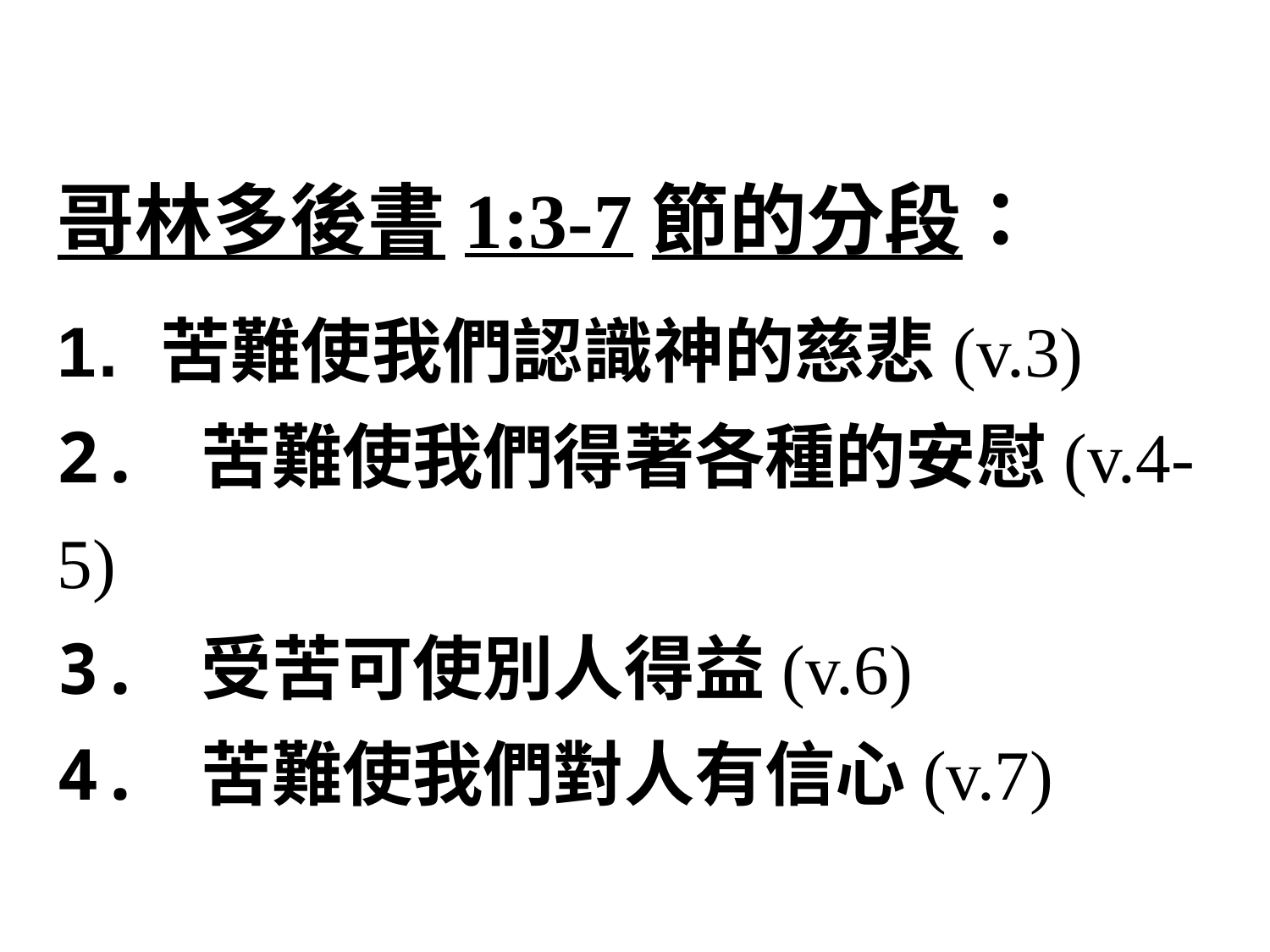

哥林多後書1:3-7節的分段：

苦難使我們認識神的慈悲(v.3)
2. 苦難使我們得著各種的安慰(v.4-5)
3. 受苦可使別人得益(v.6)
4. 苦難使我們對人有信心(v.7)